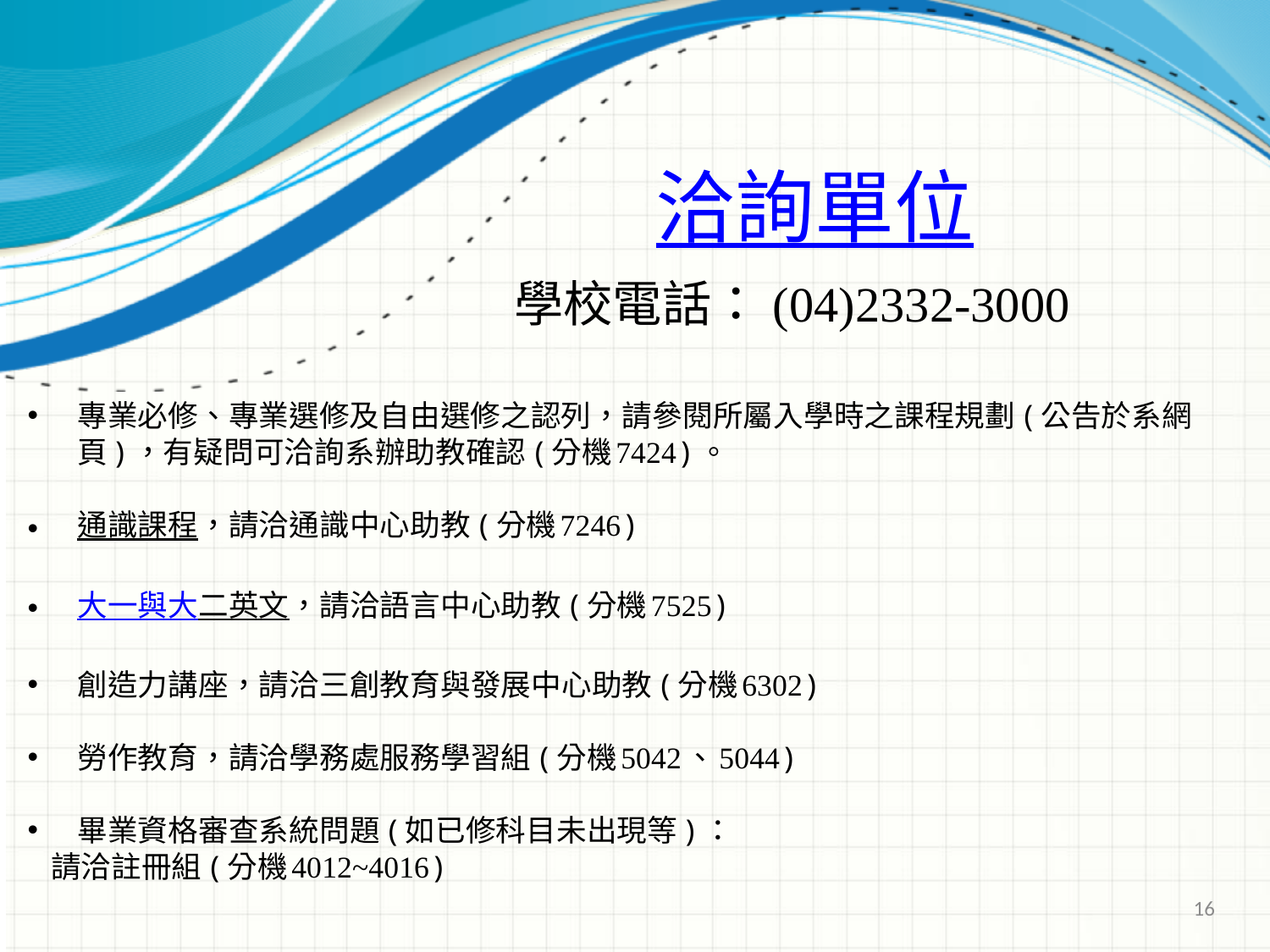

# 洽詢單位
學校電話：(04)2332-3000
專業必修、專業選修及自由選修之認列，請參閱所屬入學時之課程規劃(公告於系網頁)，有疑問可洽詢系辦助教確認(分機7424)。

通識課程，請洽通識中心助教(分機7246)

大一與大二英文，請洽語言中心助教(分機7525)

創造力講座，請洽三創教育與發展中心助教(分機6302)

勞作教育，請洽學務處服務學習組(分機5042、5044)

畢業資格審查系統問題(如已修科目未出現等)：
    請洽註冊組(分機4012~4016)

16